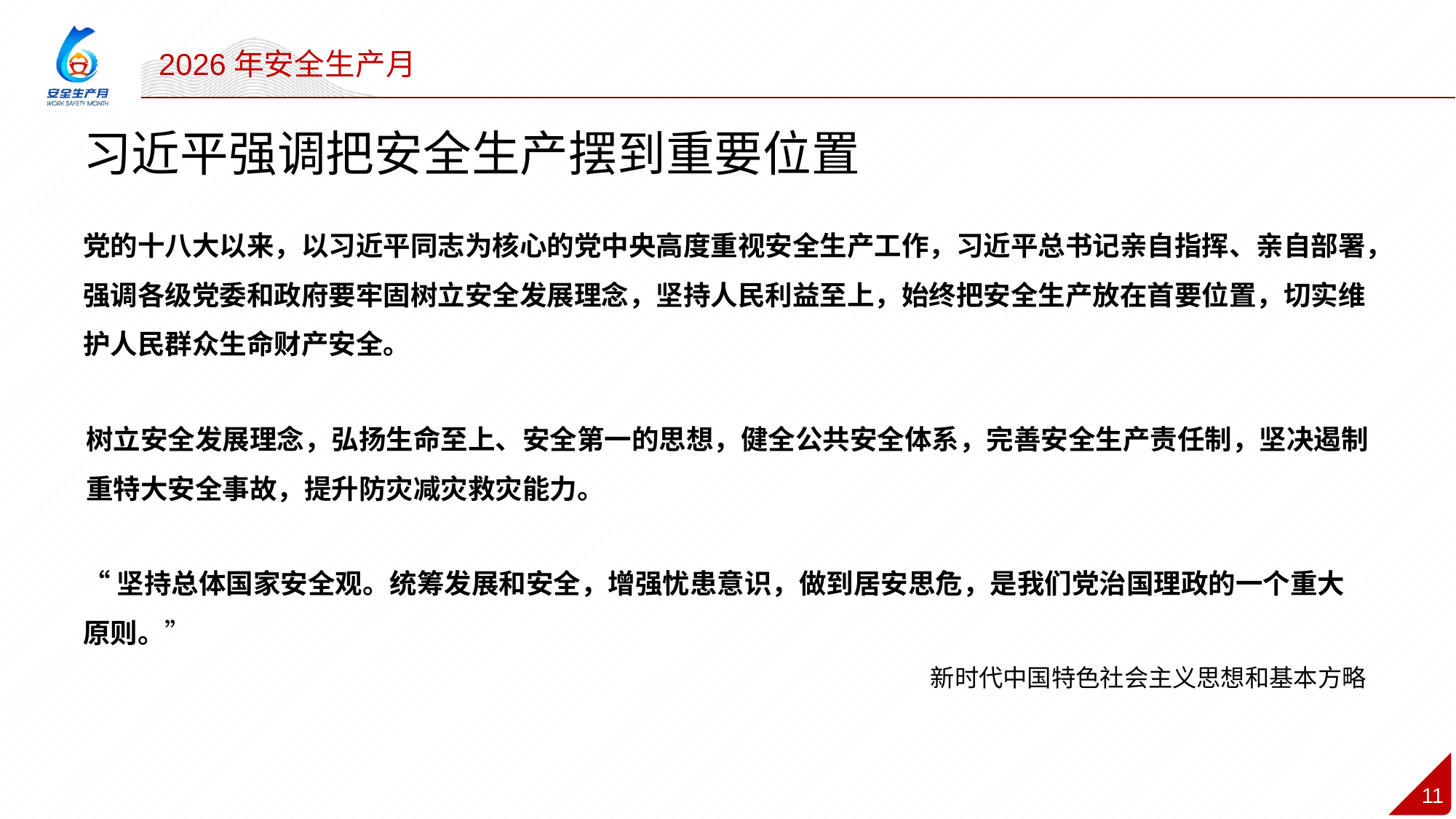

习近平强调把安全生产摆到重要位置
党的十八大以来，以习近平同志为核心的党中央高度重视安全生产工作，习近平总书记亲自指挥、亲自部署，强调各级党委和政府要牢固树立安全发展理念，坚持人民利益至上，始终把安全生产放在首要位置，切实维护人民群众生命财产安全。
树立安全发展理念，弘扬生命至上、安全第一的思想，健全公共安全体系，完善安全生产责任制，坚决遏制重特大安全事故，提升防灾减灾救灾能力。
“坚持总体国家安全观。统筹发展和安全，增强忧患意识，做到居安思危，是我们党治国理政的一个重大原则。”
新时代中国特色社会主义思想和基本方略